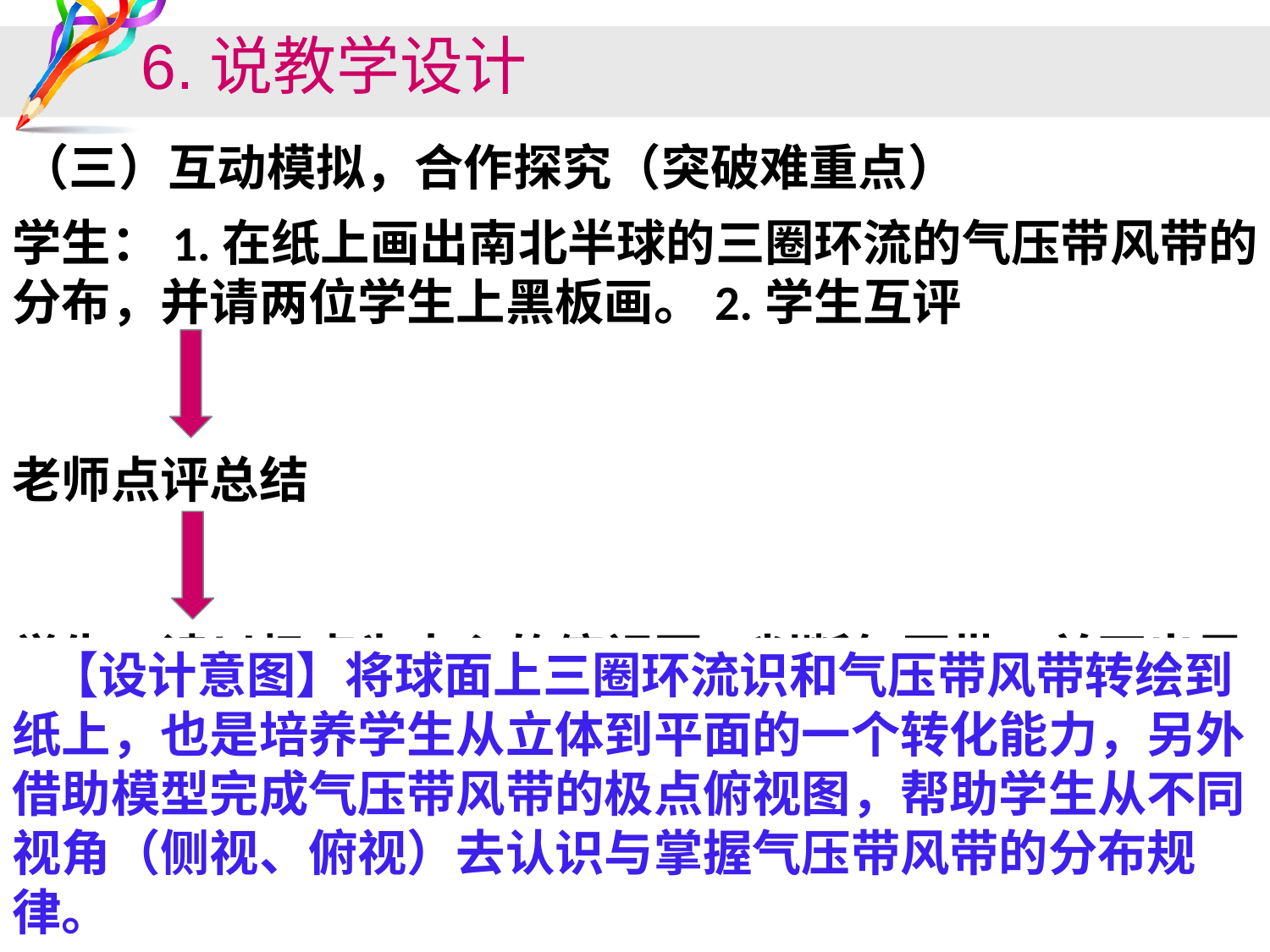

# 6.说教学设计

（三）互动模拟，合作探究（突破难重点）
学生：1.在纸上画出南北半球的三圈环流的气压带风带的分布，并请两位学生上黑板画。2.学生互评

老师点评总结

学生：读以极点为中心的俯视图，判断气压带，并画出风带。（课堂时间原因，放在课后）

【设计意图】将球面上三圈环流识和气压带风带转绘到纸上，也是培养学生从立体到平面的一个转化能力，另外借助模型完成气压带风带的极点俯视图，帮助学生从不同视角（侧视、俯视）去认识与掌握气压带风带的分布规律。